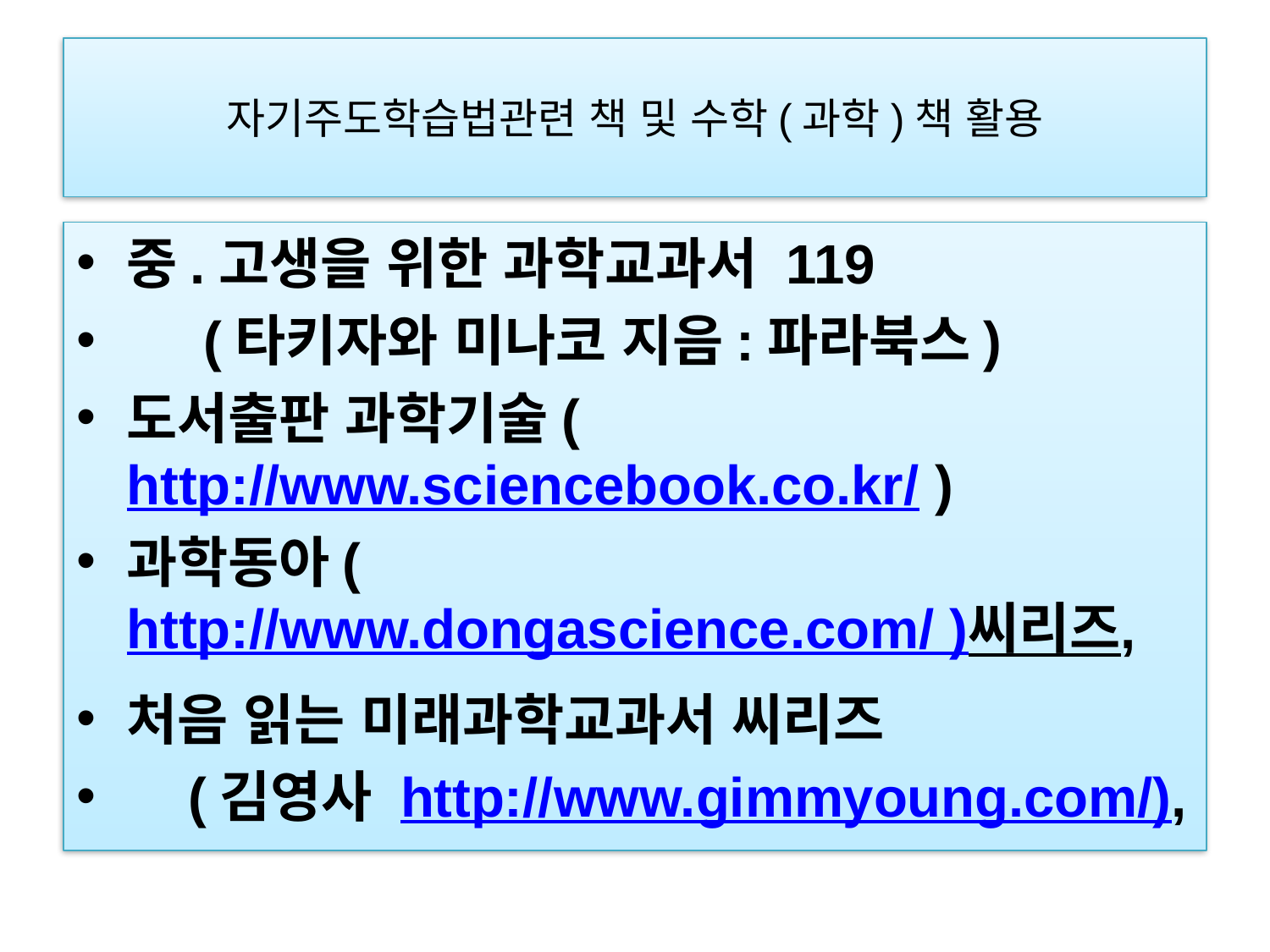

# 자기주도학습법관련 책 및 수학(과학)책 활용
중.고생을 위한 과학교과서 119
     (타키자와 미나코 지음:파라북스)
도서출판 과학기술(http://www.sciencebook.co.kr/ )
과학동아(http://www.dongascience.com/ )씨리즈,
처음 읽는 미래과학교과서 씨리즈
    (김영사 http://www.gimmyoung.com/),